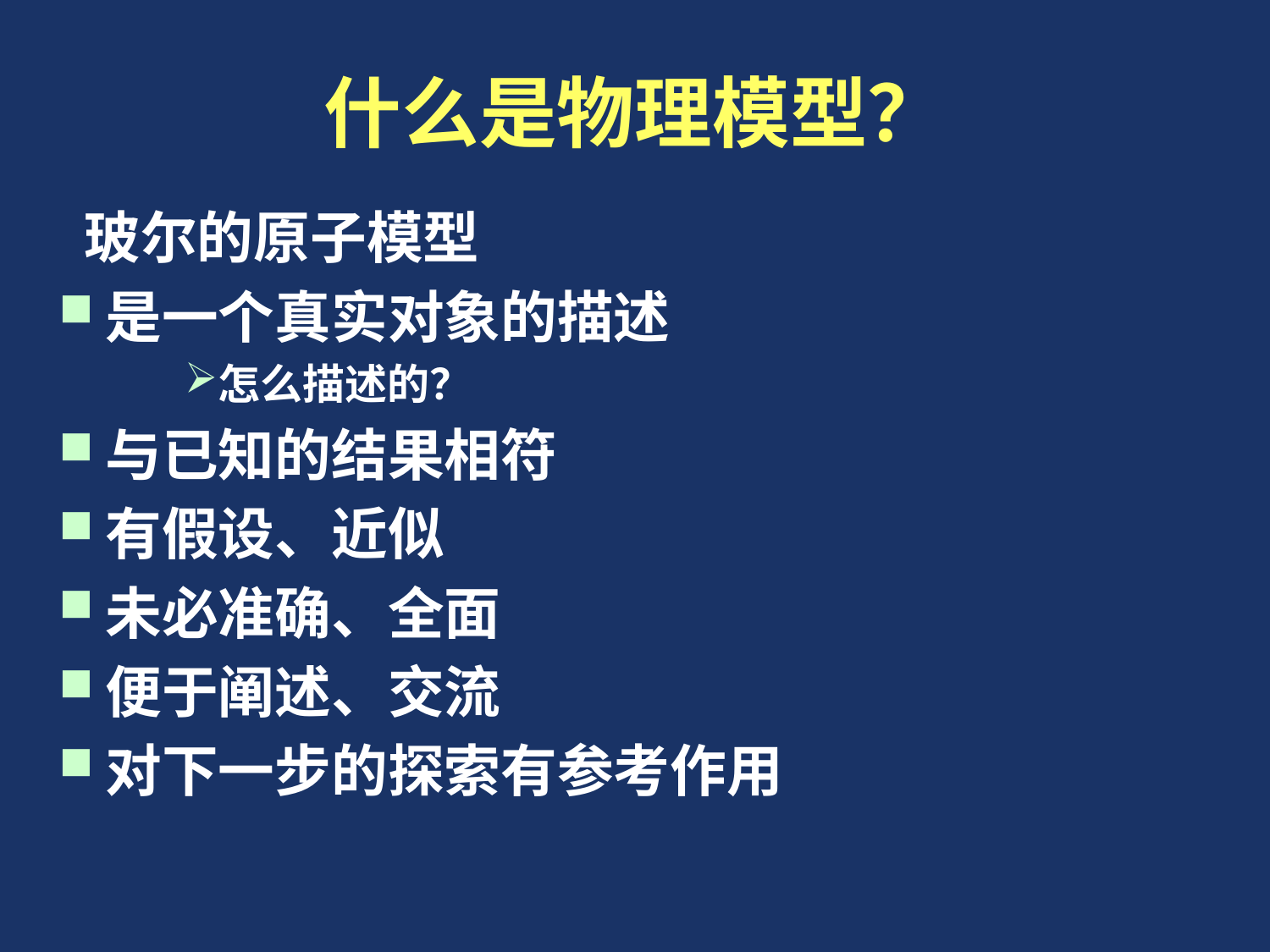

# 什么是物理模型？
 玻尔的原子模型
是一个真实对象的描述
怎么描述的？
与已知的结果相符
有假设、近似
未必准确、全面
便于阐述、交流
对下一步的探索有参考作用